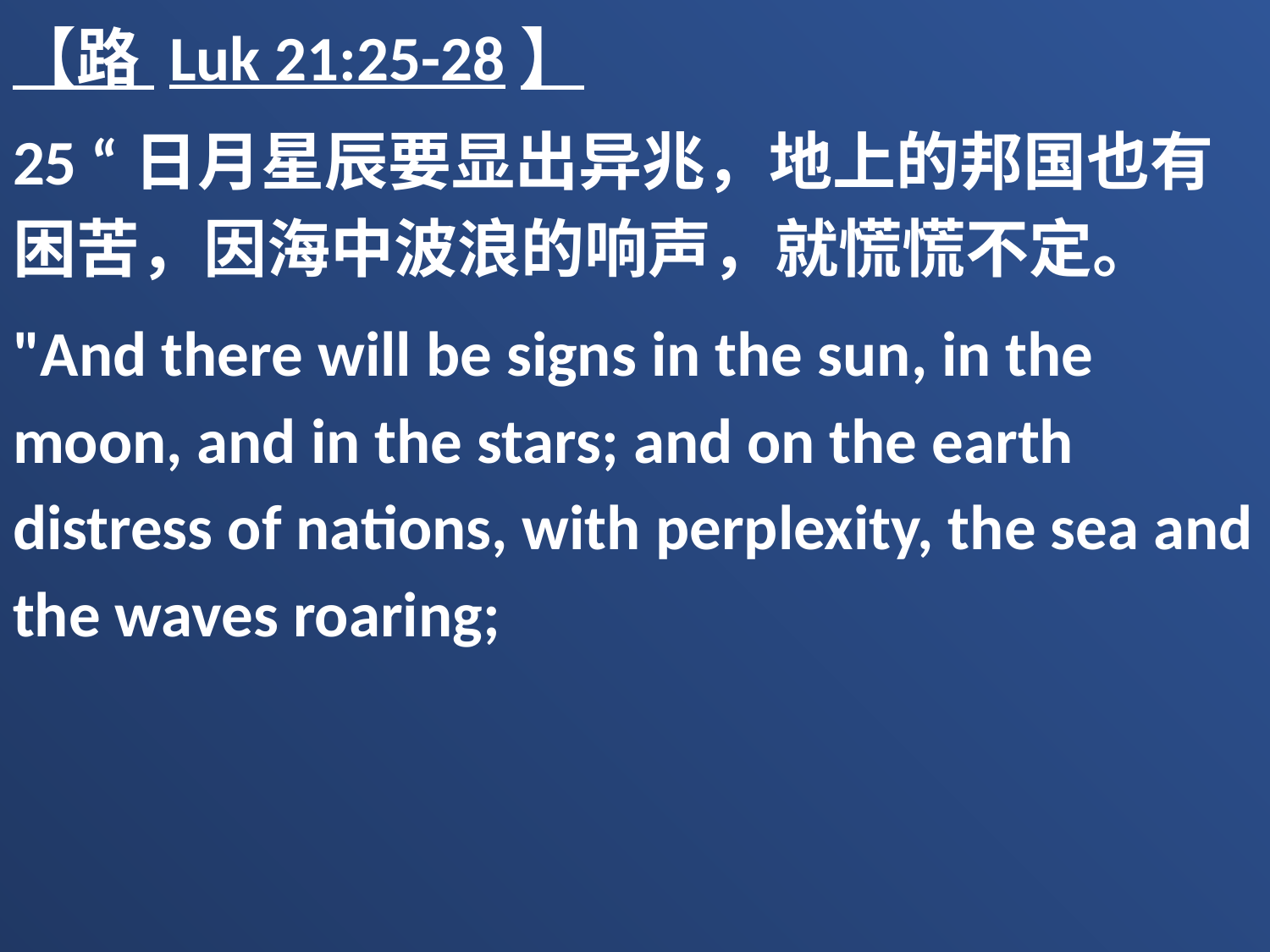

【路 Luk 21:25-28】
25 “日月星辰要显出异兆，地上的邦国也有困苦，因海中波浪的响声，就慌慌不定。
"And there will be signs in the sun, in the moon, and in the stars; and on the earth distress of nations, with perplexity, the sea and the waves roaring;